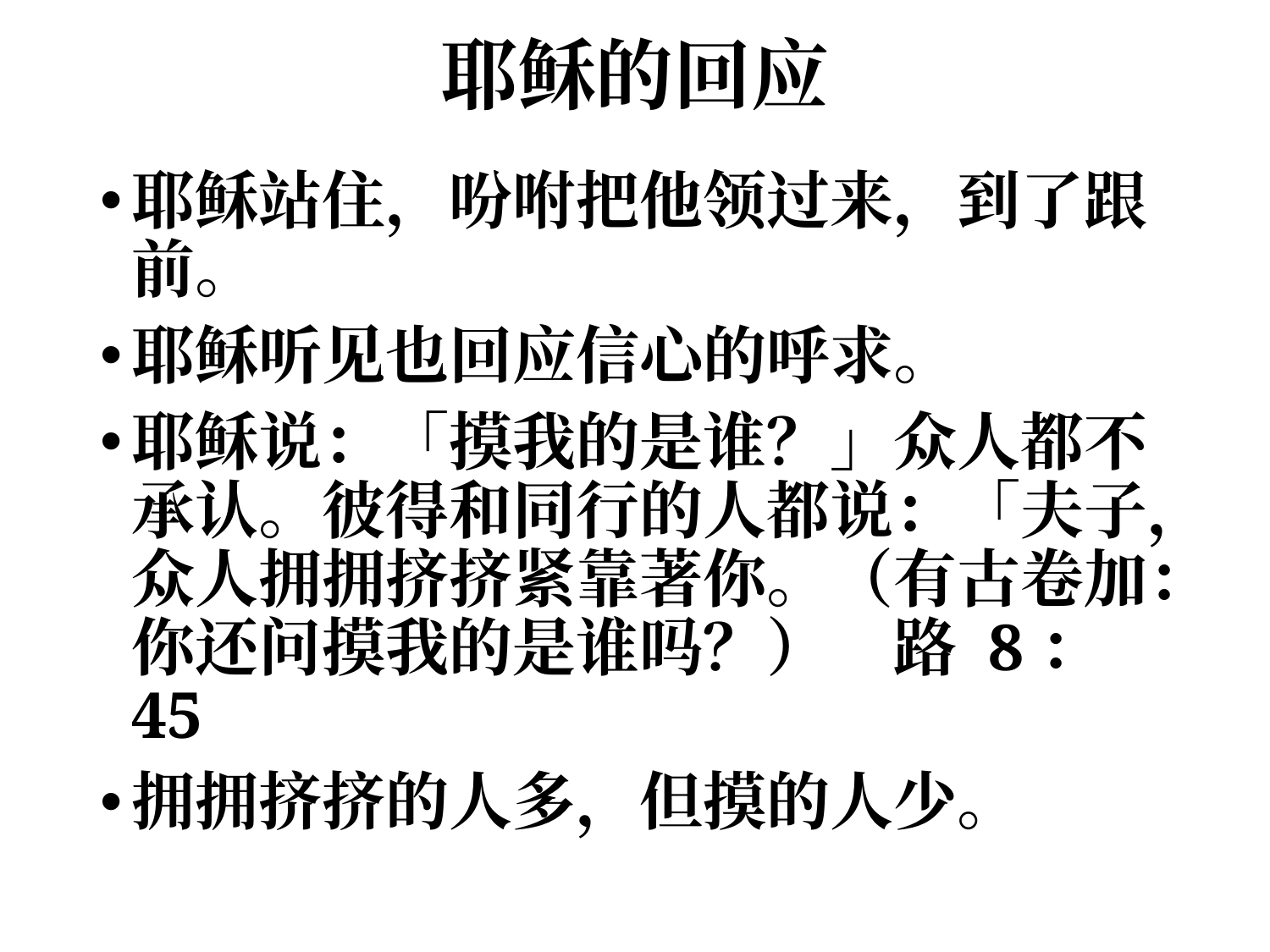

# 耶稣的回应
耶稣站住，吩咐把他领过来，到了跟前。
耶稣听见也回应信心的呼求。
耶稣说：「摸我的是谁？」众人都不承认。彼得和同行的人都说：「夫子，众人拥拥挤挤紧靠著你。（有古卷加：你还问摸我的是谁吗？）	路 8：45
拥拥挤挤的人多，但摸的人少。